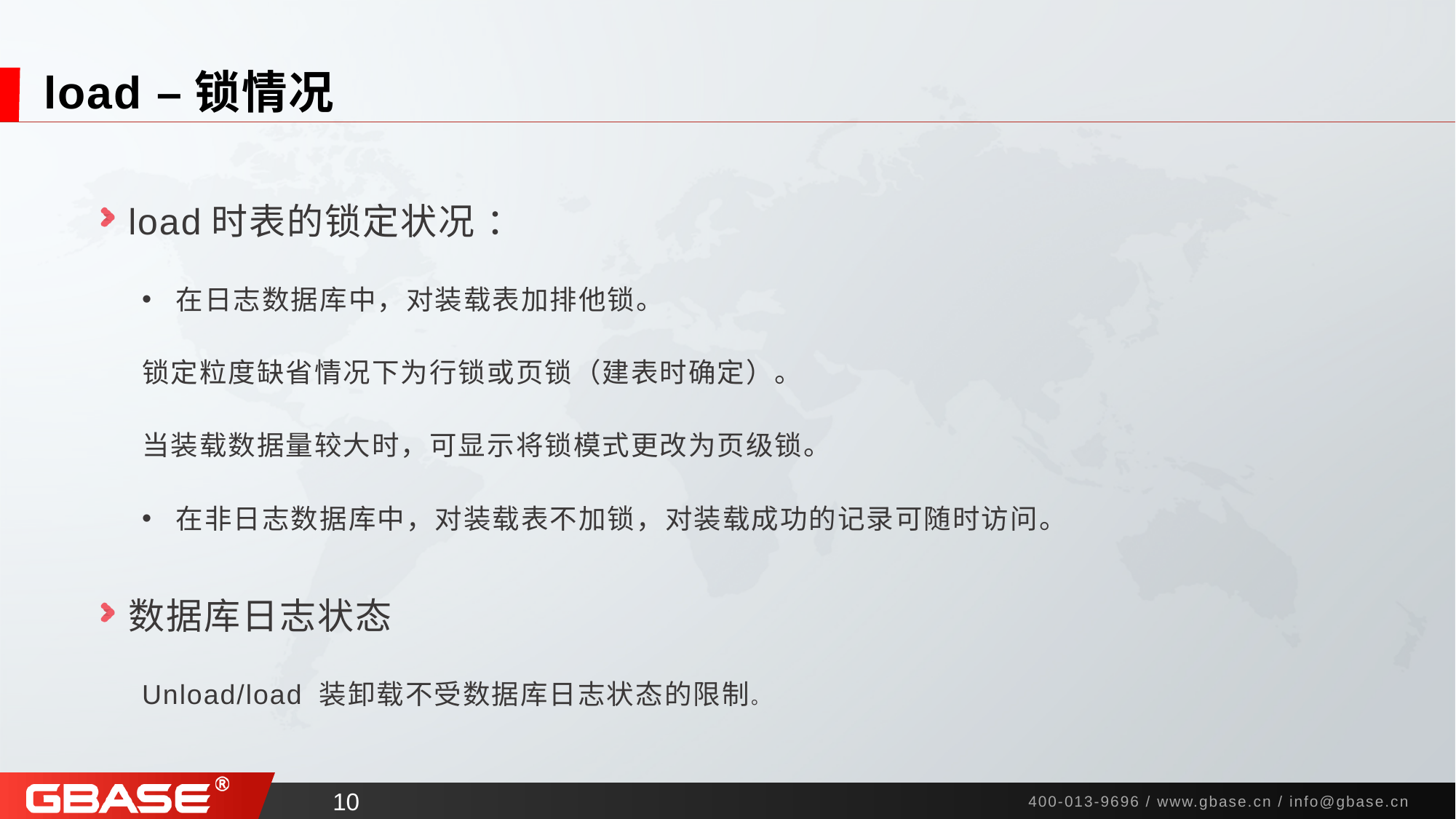

# load –锁情况
load时表的锁定状况 ：
在日志数据库中，对装载表加排他锁。
锁定粒度缺省情况下为行锁或页锁（建表时确定）。
当装载数据量较大时，可显示将锁模式更改为页级锁。
在非日志数据库中，对装载表不加锁，对装载成功的记录可随时访问。
数据库日志状态
Unload/load 装卸载不受数据库日志状态的限制。